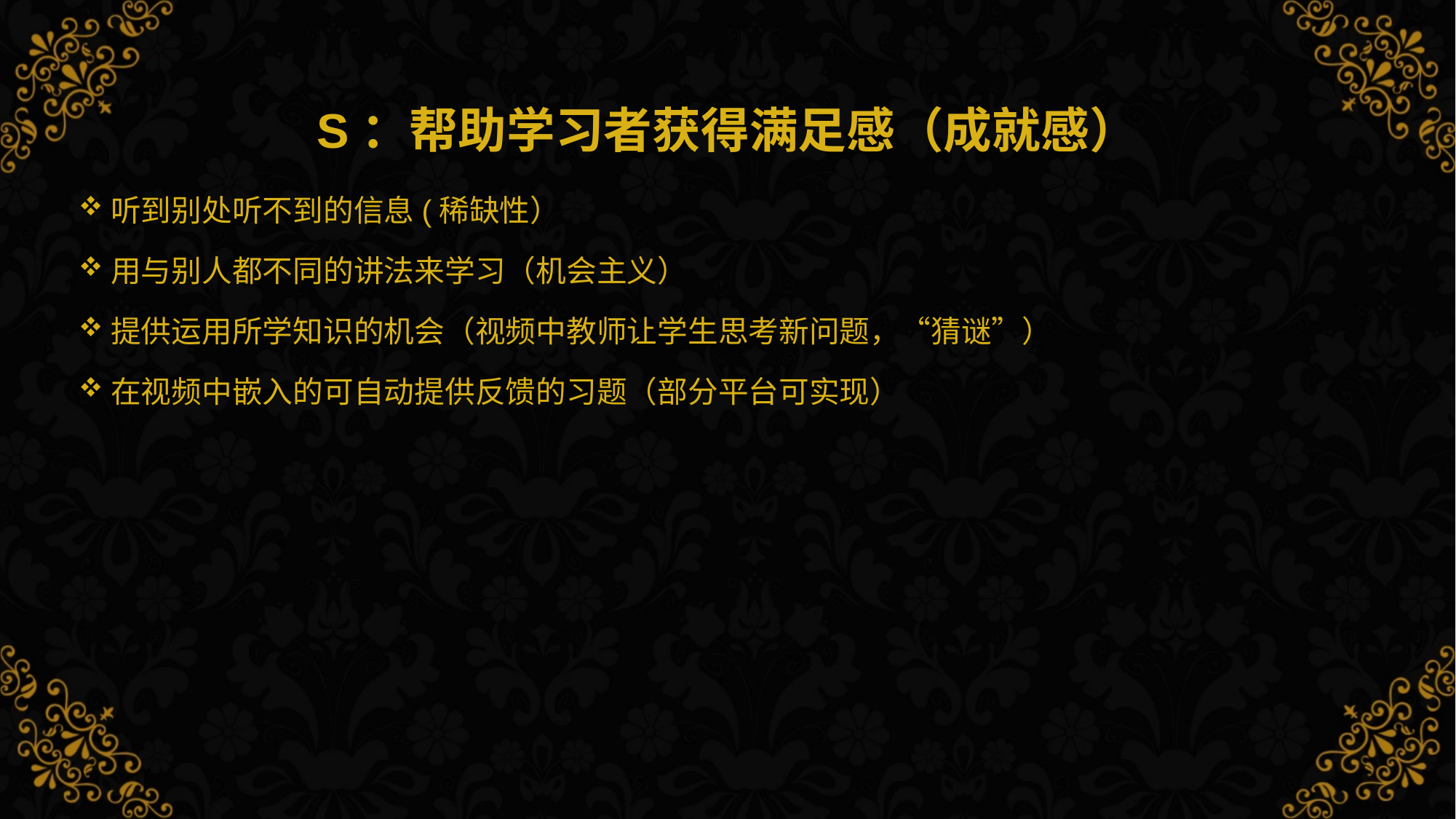

# S：帮助学习者获得满足感（成就感）
听到别处听不到的信息(稀缺性）
用与别人都不同的讲法来学习（机会主义）
提供运用所学知识的机会（视频中教师让学生思考新问题，“猜谜”）
在视频中嵌入的可自动提供反馈的习题（部分平台可实现）